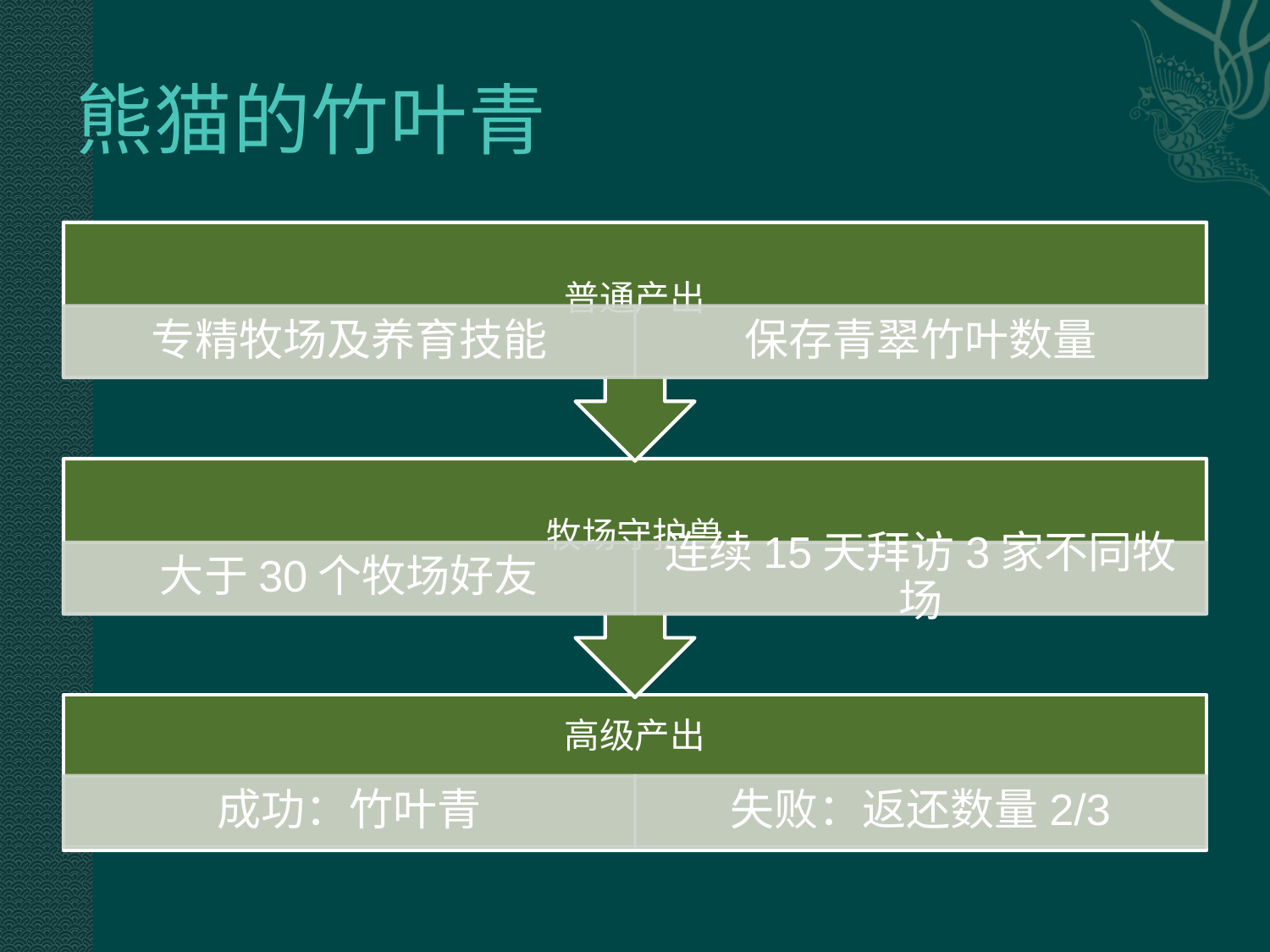

# 熊猫的竹叶青
高级产出
成功：竹叶青
失败：返还数量2/3
牧场守护兽
大于30个牧场好友
连续15天拜访3家不同牧场
普通产出
专精牧场及养育技能
保存青翠竹叶数量